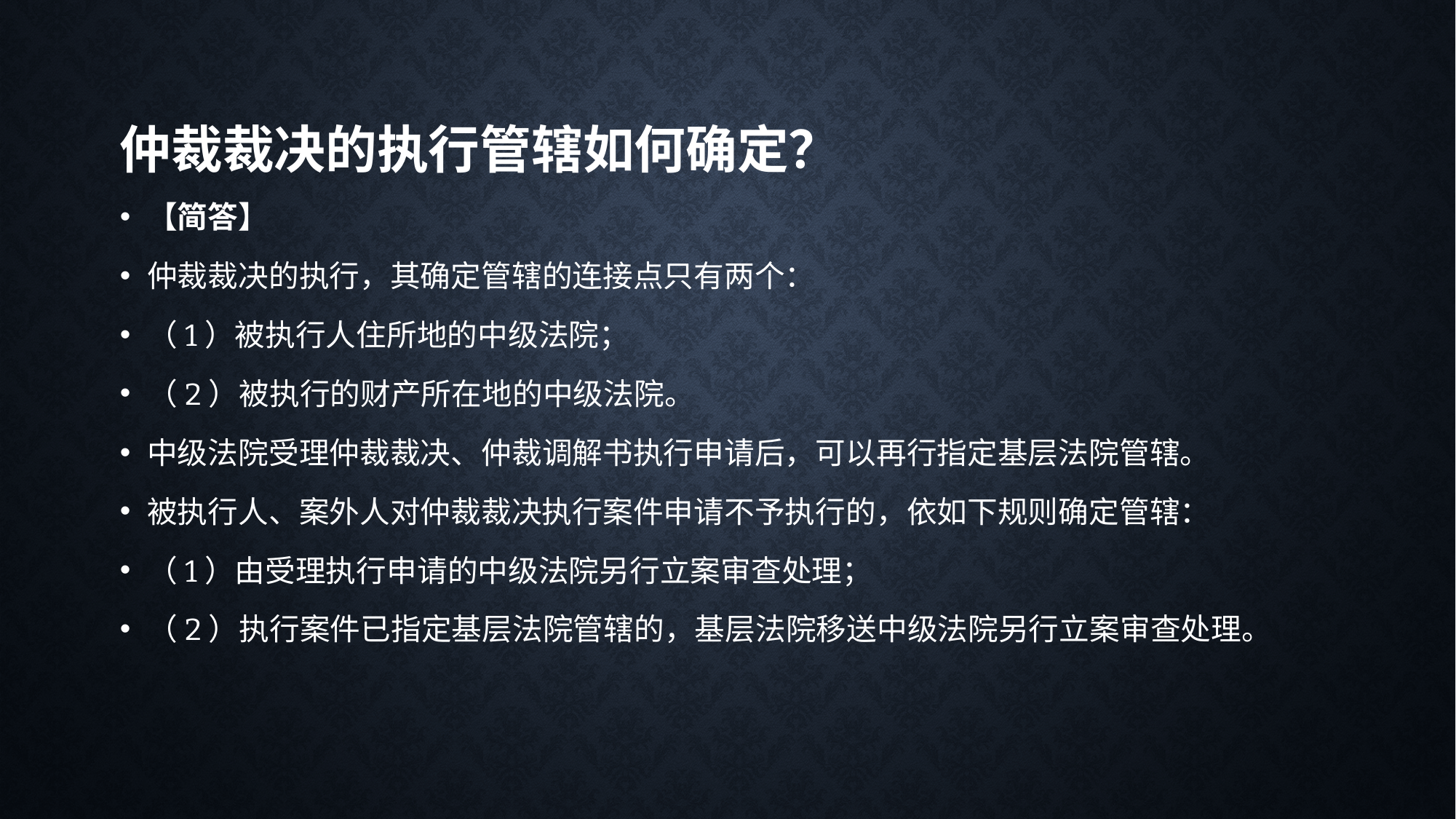

# 仲裁裁决的执行管辖如何确定？
【简答】
仲裁裁决的执行，其确定管辖的连接点只有两个：
（1）被执行人住所地的中级法院；
（2）被执行的财产所在地的中级法院。
中级法院受理仲裁裁决、仲裁调解书执行申请后，可以再行指定基层法院管辖。
被执行人、案外人对仲裁裁决执行案件申请不予执行的，依如下规则确定管辖：
（1）由受理执行申请的中级法院另行立案审查处理；
（2）执行案件已指定基层法院管辖的，基层法院移送中级法院另行立案审查处理。